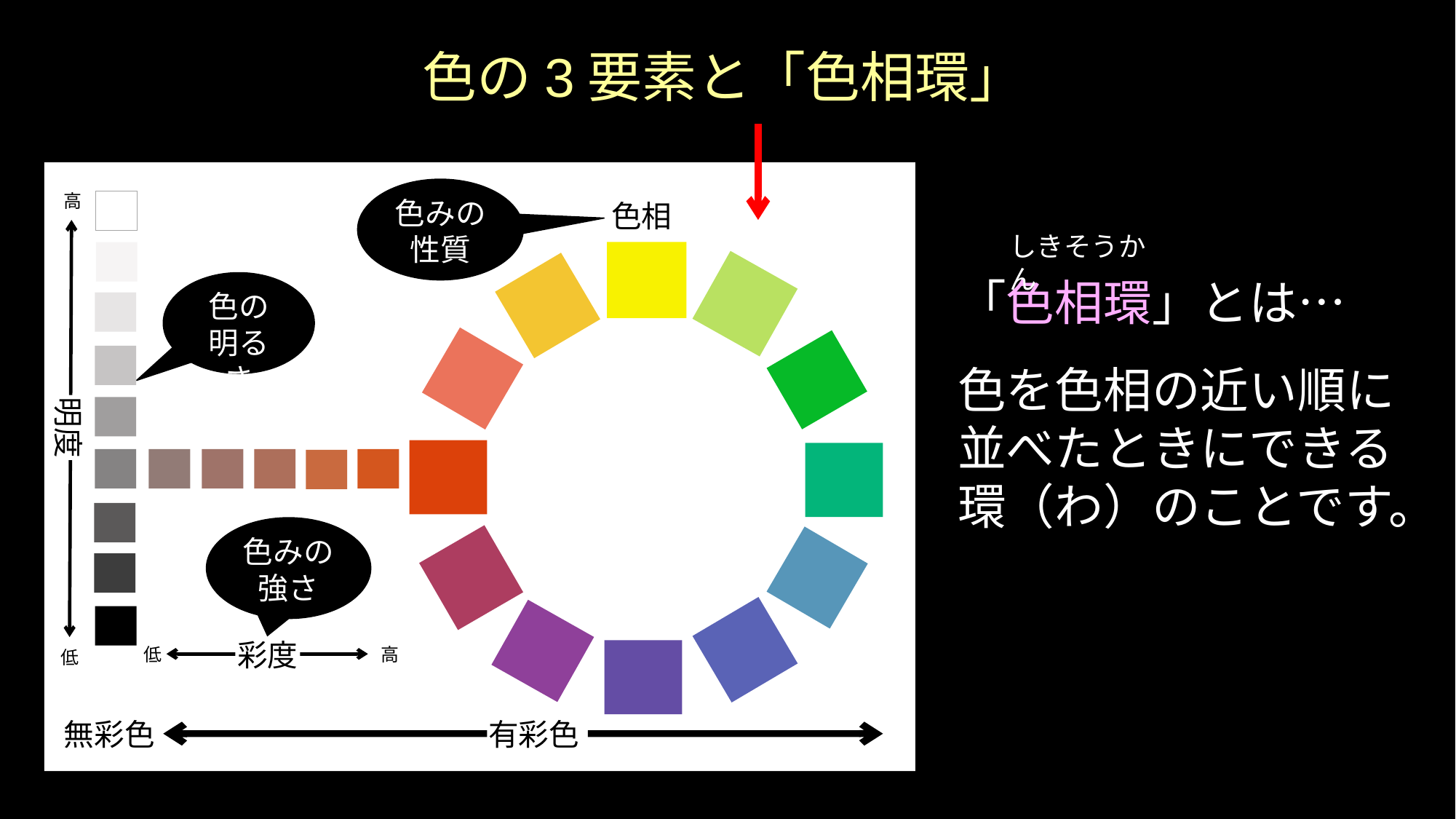

色の3要素と「色相環」

色みの
性質
高

色相
しきそうかん

「色相環」とは…

色を色相の近い順に並べたときにできる環（わ）のことです。

色の
明るさ

明度

色みの強さ

彩度
高
低
低

無彩色
有彩色